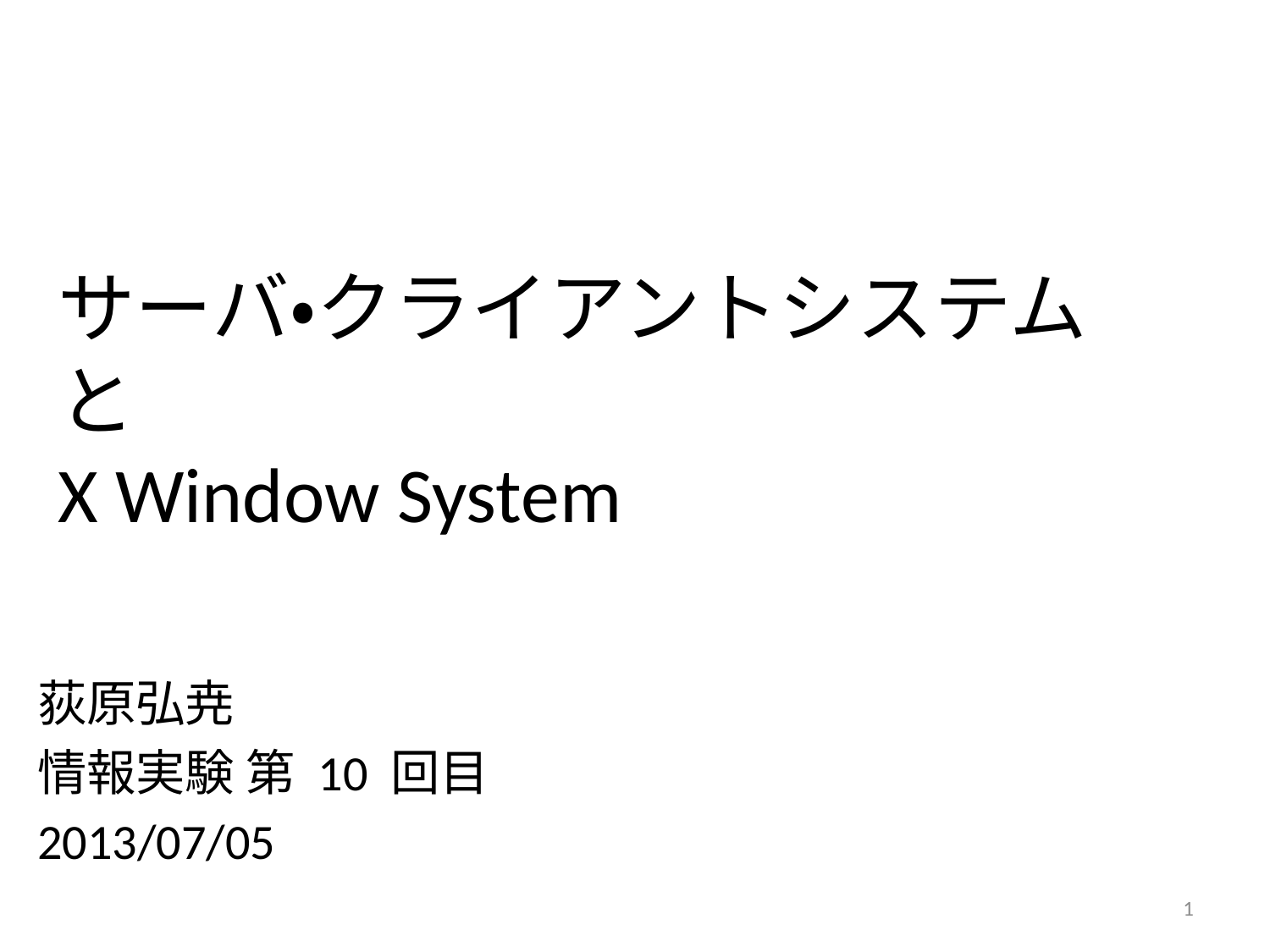

# サーバ・クライアントシステムと X Window System
荻原弘尭
情報実験 第 10 回目
2013/07/05
1